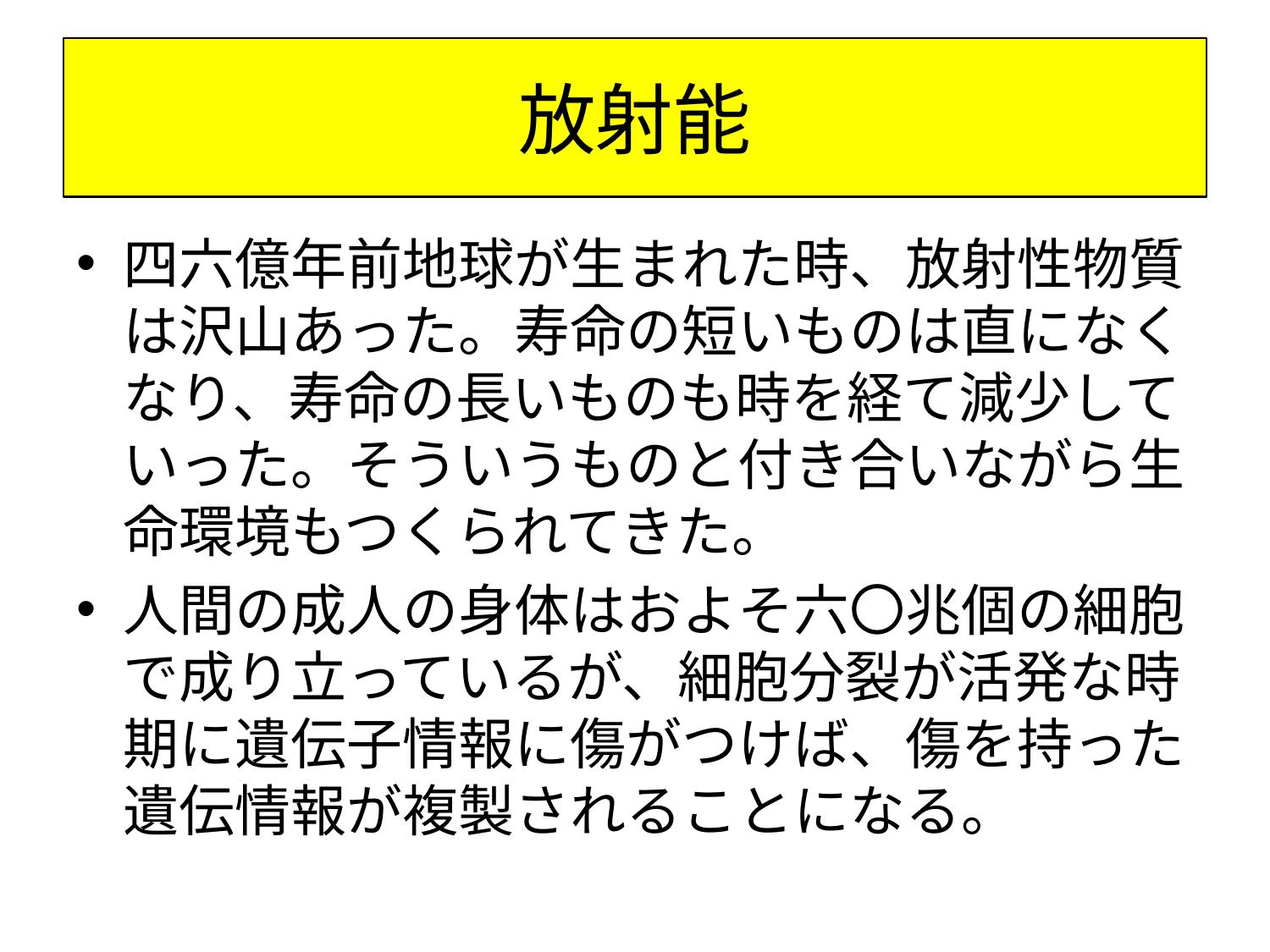

# 放射能
四六億年前地球が生まれた時、放射性物質は沢山あった。寿命の短いものは直になくなり、寿命の長いものも時を経て減少していった。そういうものと付き合いながら生命環境もつくられてきた。
人間の成人の身体はおよそ六〇兆個の細胞で成り立っているが、細胞分裂が活発な時期に遺伝子情報に傷がつけば、傷を持った遺伝情報が複製されることになる。